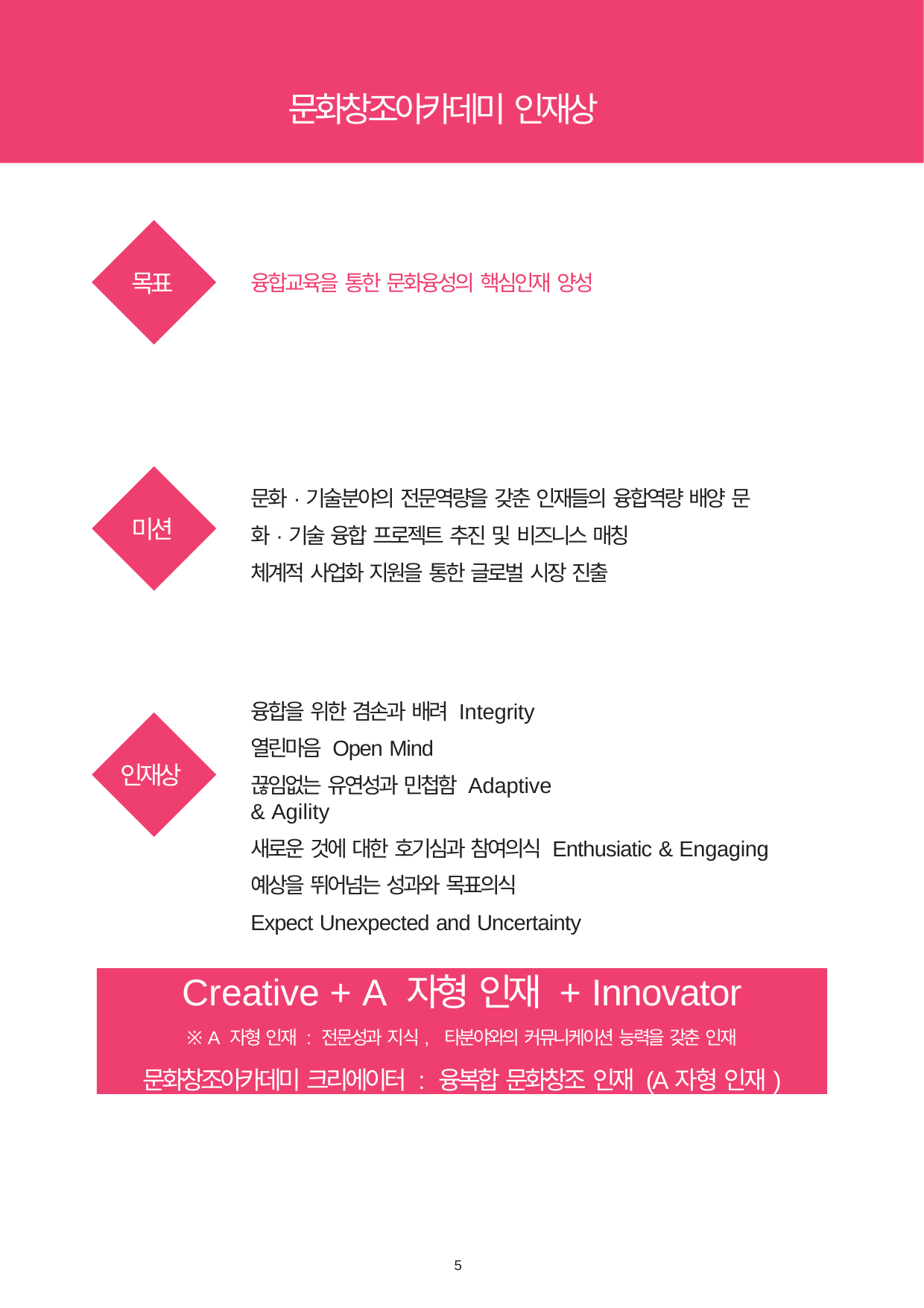

문화창조아카데미 인재상

목표
융합교육을 통한 문화융성의 핵심인재 양성

문화·기술분야의 전문역량을 갖춘 인재들의 융합역량 배양 문화·기술 융합 프로젝트 추진 및 비즈니스 매칭
체계적 사업화 지원을 통한 글로벌 시장 진출
미션
융합을 위한 겸손과 배려 Integrity 열린마음 Open Mind
끊임없는 유연성과 민첩함 Adaptive & Agility
새로운 것에 대한 호기심과 참여의식 Enthusiatic & Engaging 예상을 뛰어넘는 성과와 목표의식
Expect Unexpected and Uncertainty

인재상
Creative + A 자형 인재 + Innovator
※ A 자형 인재 : 전문성과 지식,  타분야와의 커뮤니케이션 능력을 갖춘 인재
문화창조아카데미 크리에이터 : 융복합 문화창조 인재 (A자형 인재)
5